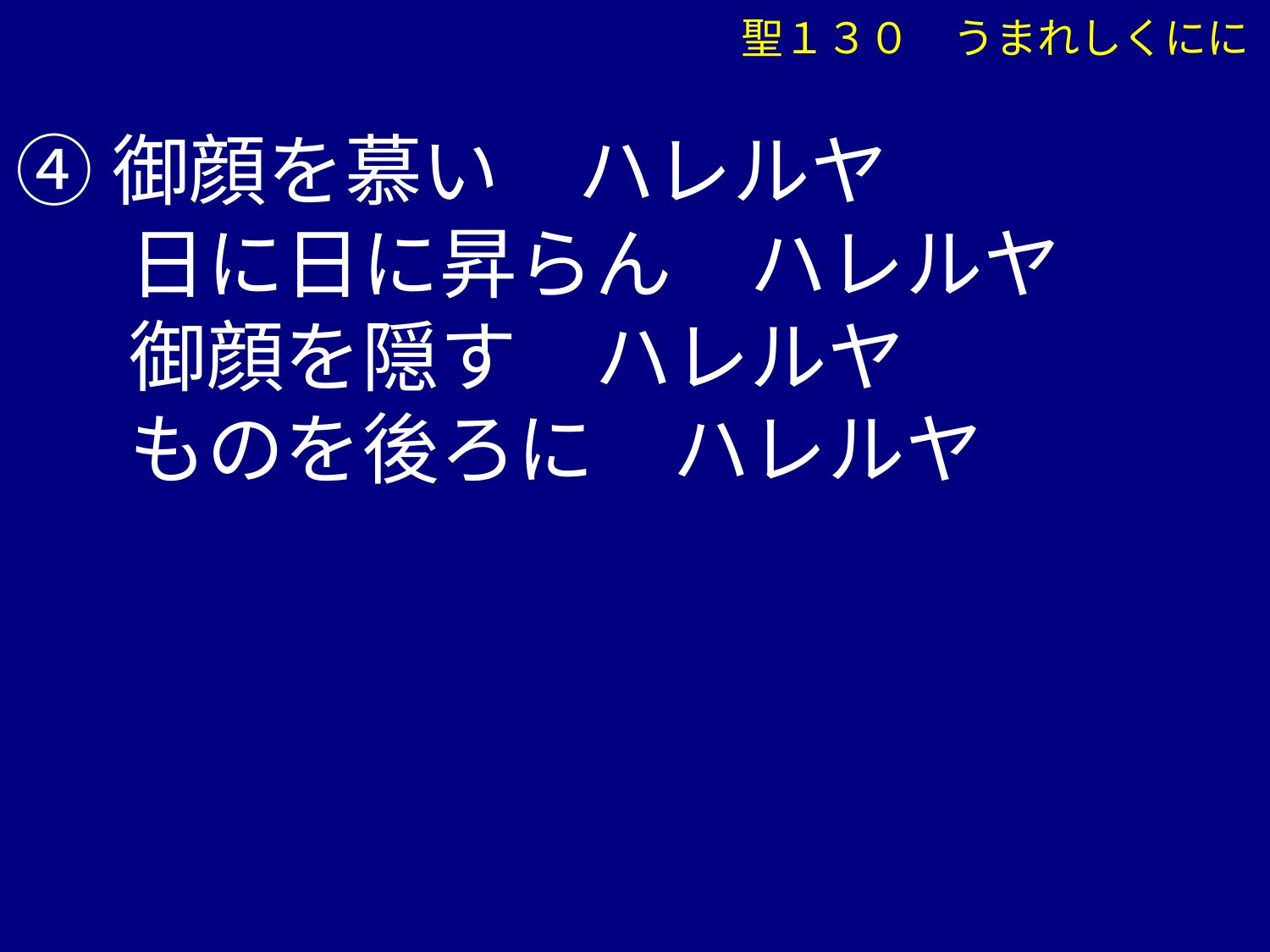

聖１３０　うまれしくにに
④御顔を慕い　ハレルヤ
 　日に日に昇らん　ハレルヤ
 　御顔を隠す　ハレルヤ
 　ものを後ろに　ハレルヤ